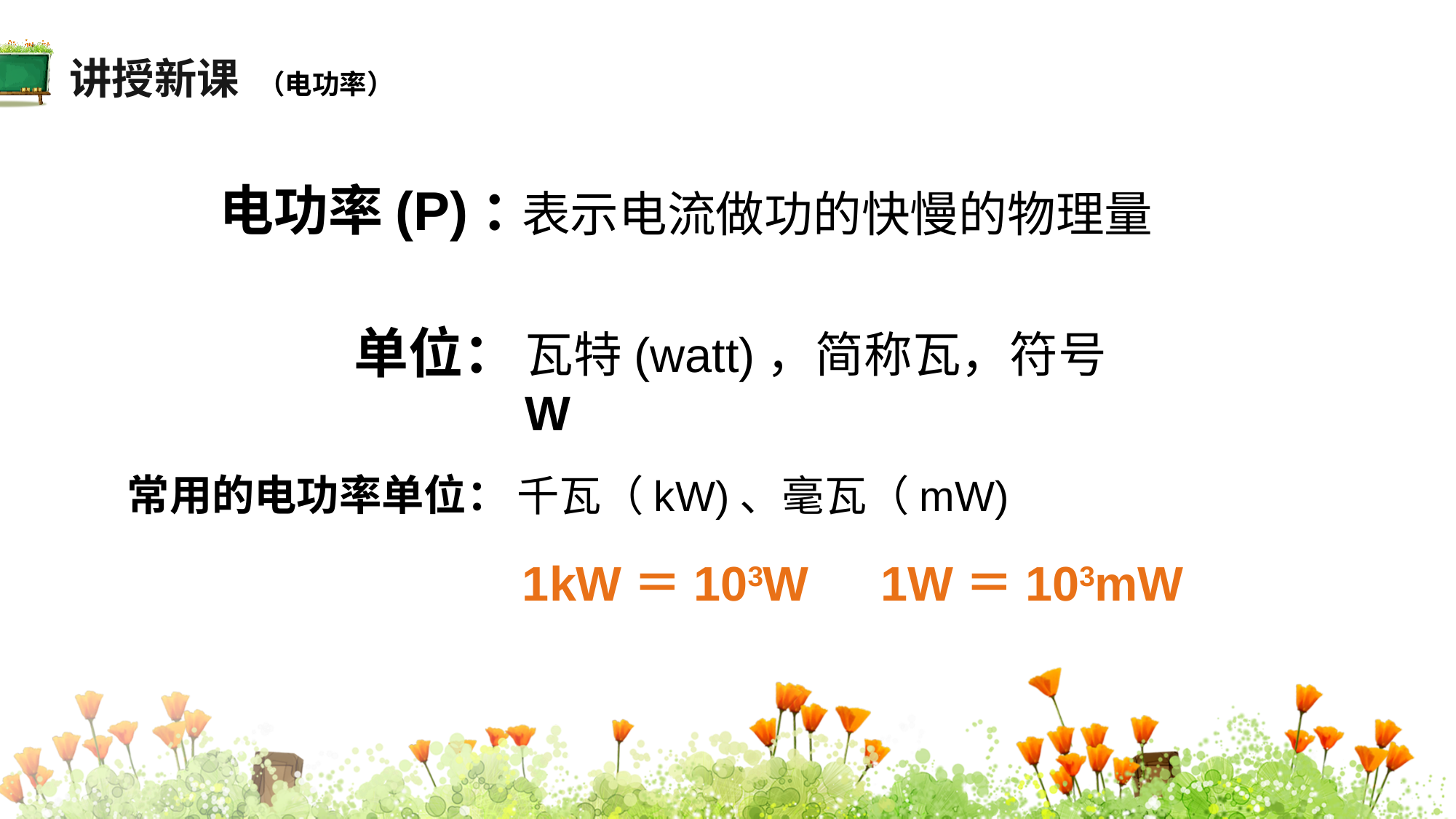

讲授新课
（电功率）

电功率(P)：
表示电流做功的快慢的物理量
单位：
瓦特(watt)，简称瓦，符号W
常用的电功率单位：
千瓦（kW)、毫瓦（mW)
1kW＝103W　1W＝103mW